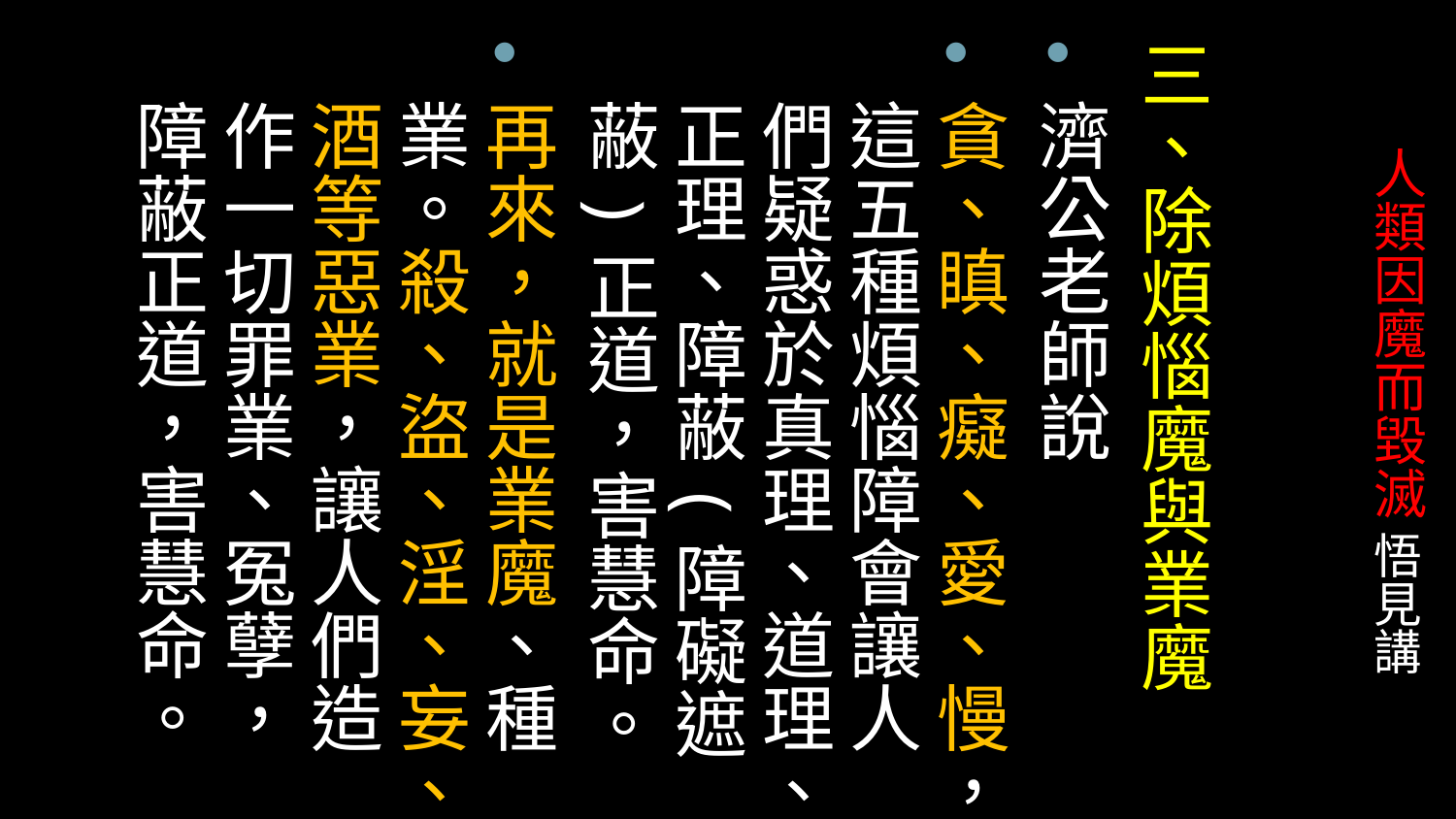

三、除煩惱魔與業魔
濟公老師說
貪、瞋、癡、愛、慢，這五種煩惱障會讓人們疑惑於真理、道理、正理、障蔽(障礙遮蔽)正道，害慧命。
再來，就是業魔、種業。殺、盜、淫、妄、酒等惡業，讓人們造作一切罪業、冤孽，障蔽正道，害慧命。

# 人類因魔而毀滅 悟見講